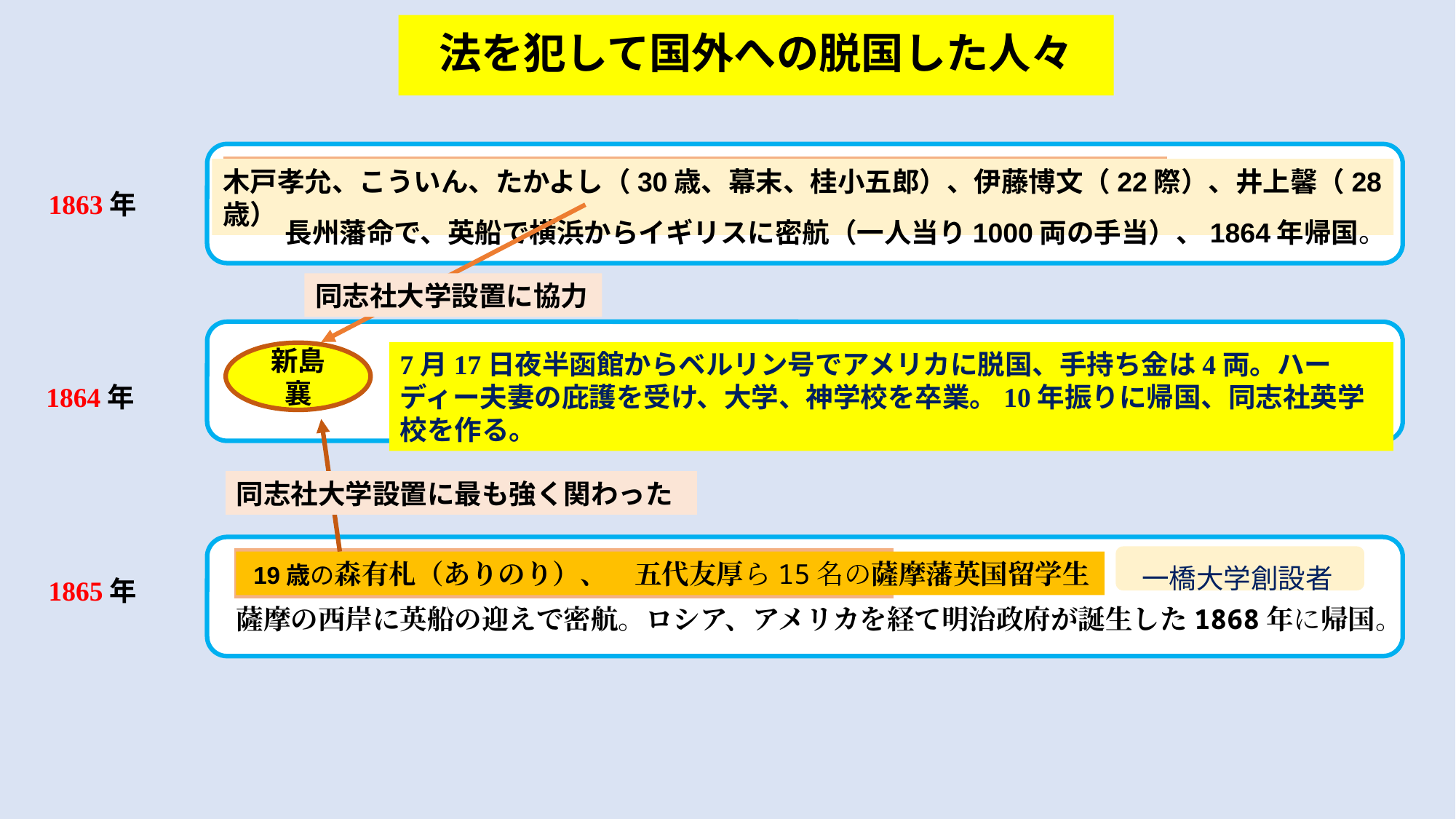

# 法を犯して国外への脱国した人々

木戸孝允、こういん、たかよし（30歳、幕末、桂小五郎）、伊藤博文（22際）、井上馨（28歳）

1863年
長州藩命で、英船で横浜からイギリスに密航（一人当り1000両の手当）、1864年帰国。
同志社大学設置に協力

7月17日夜半函館からベルリン号でアメリカに脱国、手持ち金は4両。ハーディー夫妻の庇護を受け、大学、神学校を卒業。10年振りに帰国、同志社英学校を作る。
新島襄
1864年
同志社大学設置に最も強く関わった

 19歳の森有札（ありのり）、　五代友厚ら15名の薩摩藩英国留学生
一橋大学創設者
1865年
薩摩の西岸に英船の迎えで密航。ロシア、アメリカを経て明治政府が誕生した1868年に帰国。